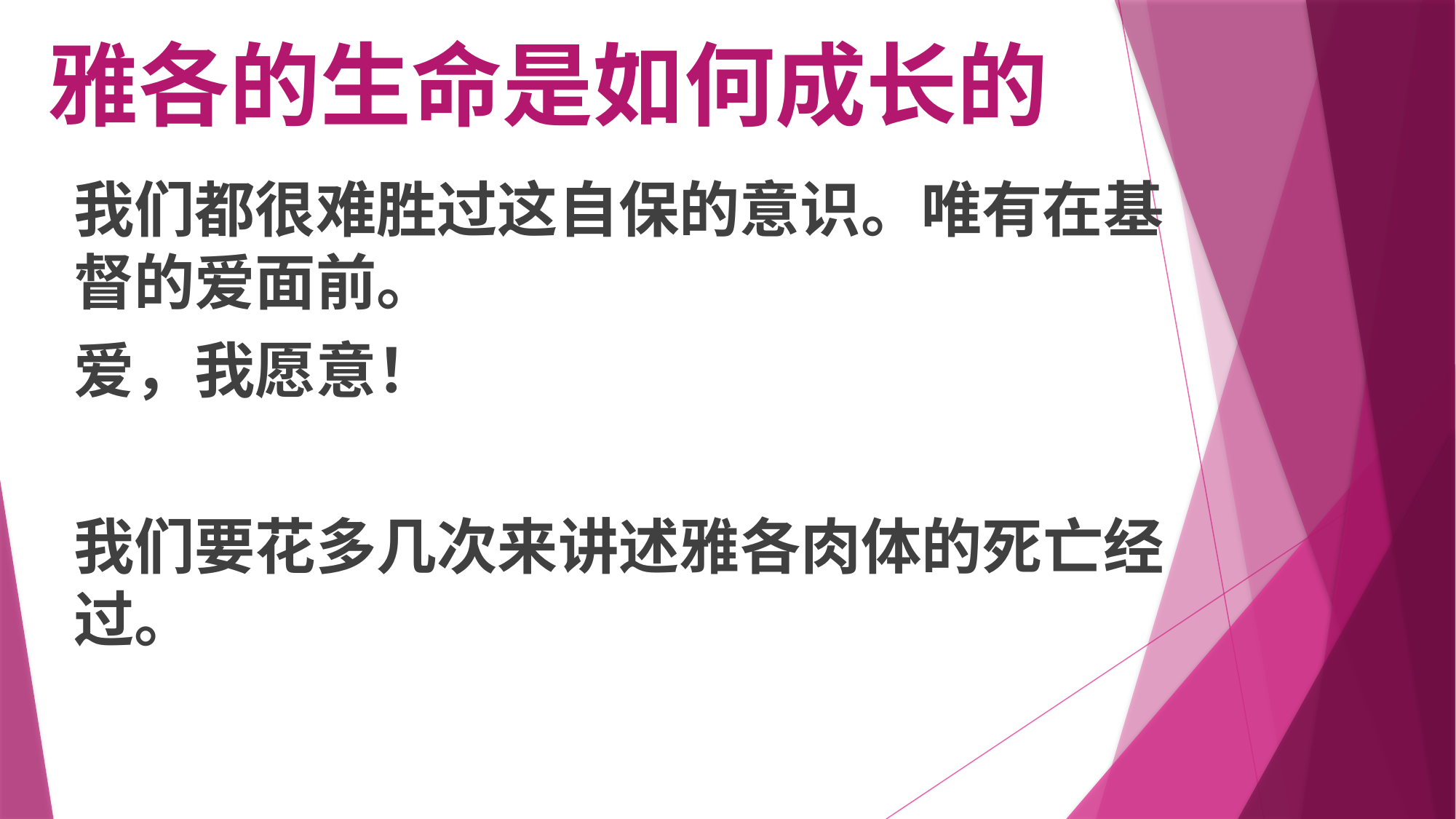

# 雅各的生命是如何成长的
我们都很难胜过这自保的意识。唯有在基督的爱面前。
爱，我愿意！

我们要花多几次来讲述雅各肉体的死亡经过。